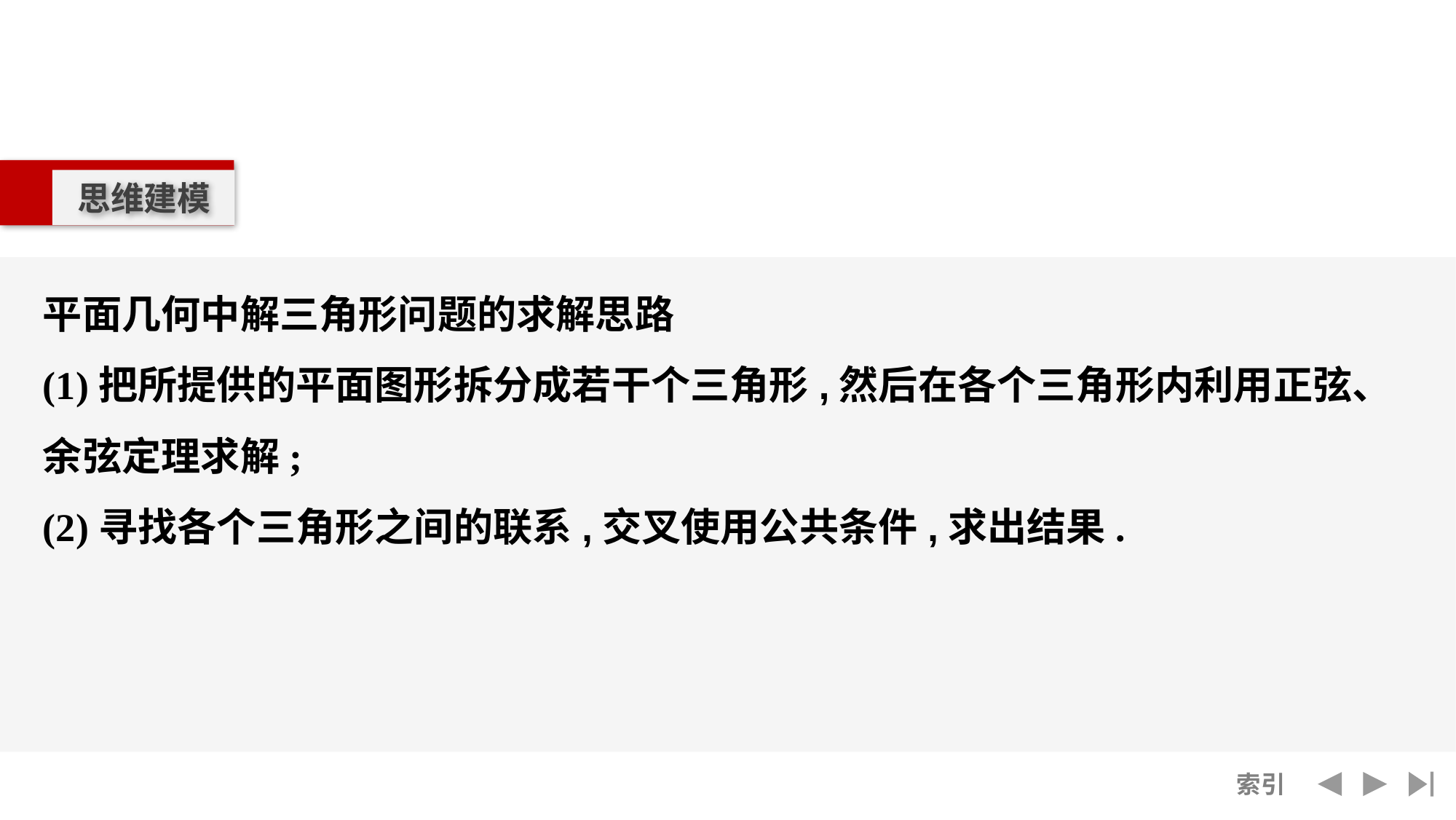

思维建模

平面几何中解三角形问题的求解思路
(1)把所提供的平面图形拆分成若干个三角形,然后在各个三角形内利用正弦、余弦定理求解;
(2)寻找各个三角形之间的联系,交叉使用公共条件,求出结果.